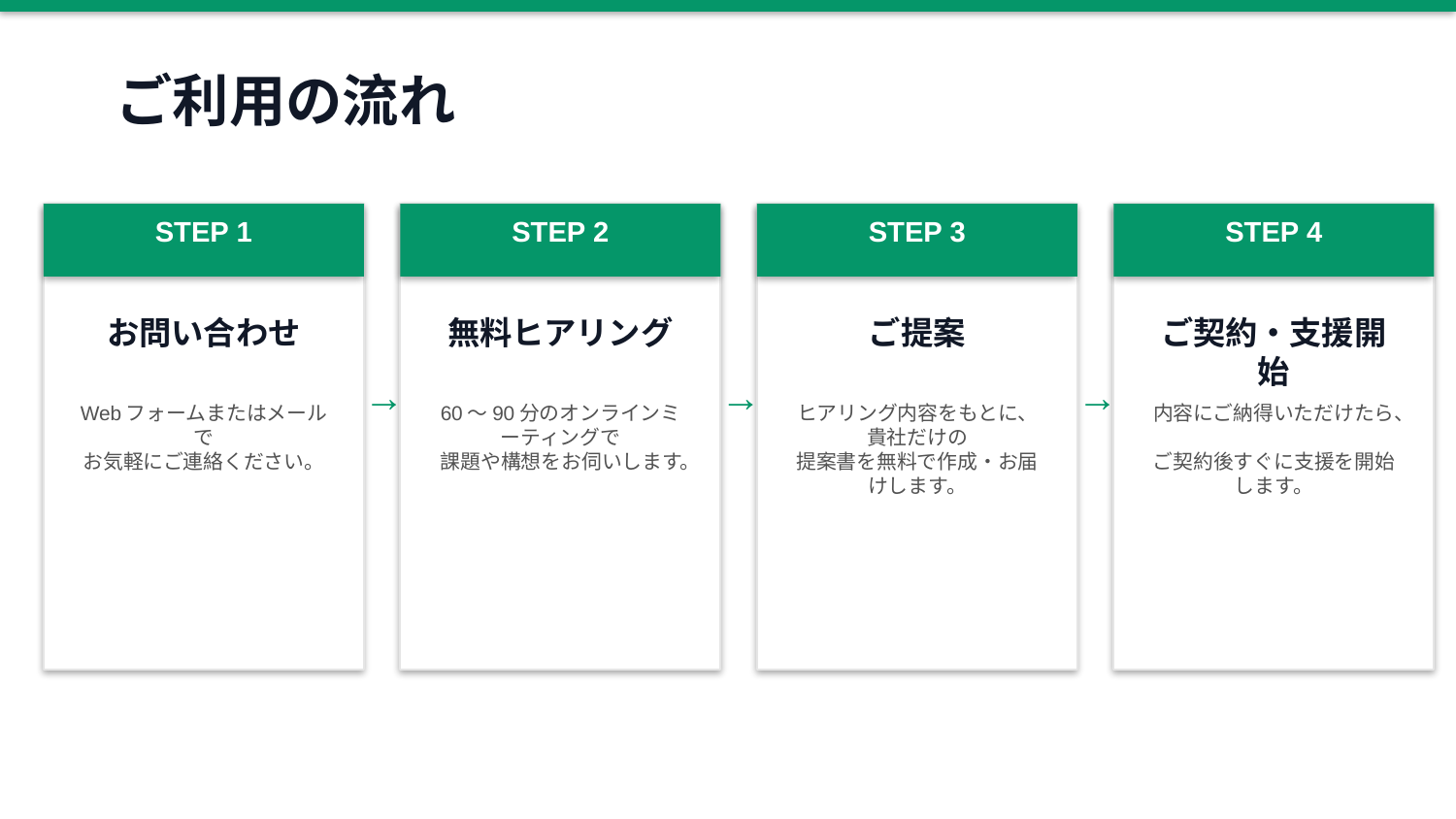

ご利用の流れ

STEP 1
STEP 2
STEP 3
STEP 4
お問い合わせ
無料ヒアリング
ご提案
ご契約・支援開始
→
→
→
Webフォームまたはメールで
お気軽にご連絡ください。
60〜90分のオンラインミーティングで
課題や構想をお伺いします。
ヒアリング内容をもとに、貴社だけの
提案書を無料で作成・お届けします。
内容にご納得いただけたら、
ご契約後すぐに支援を開始します。